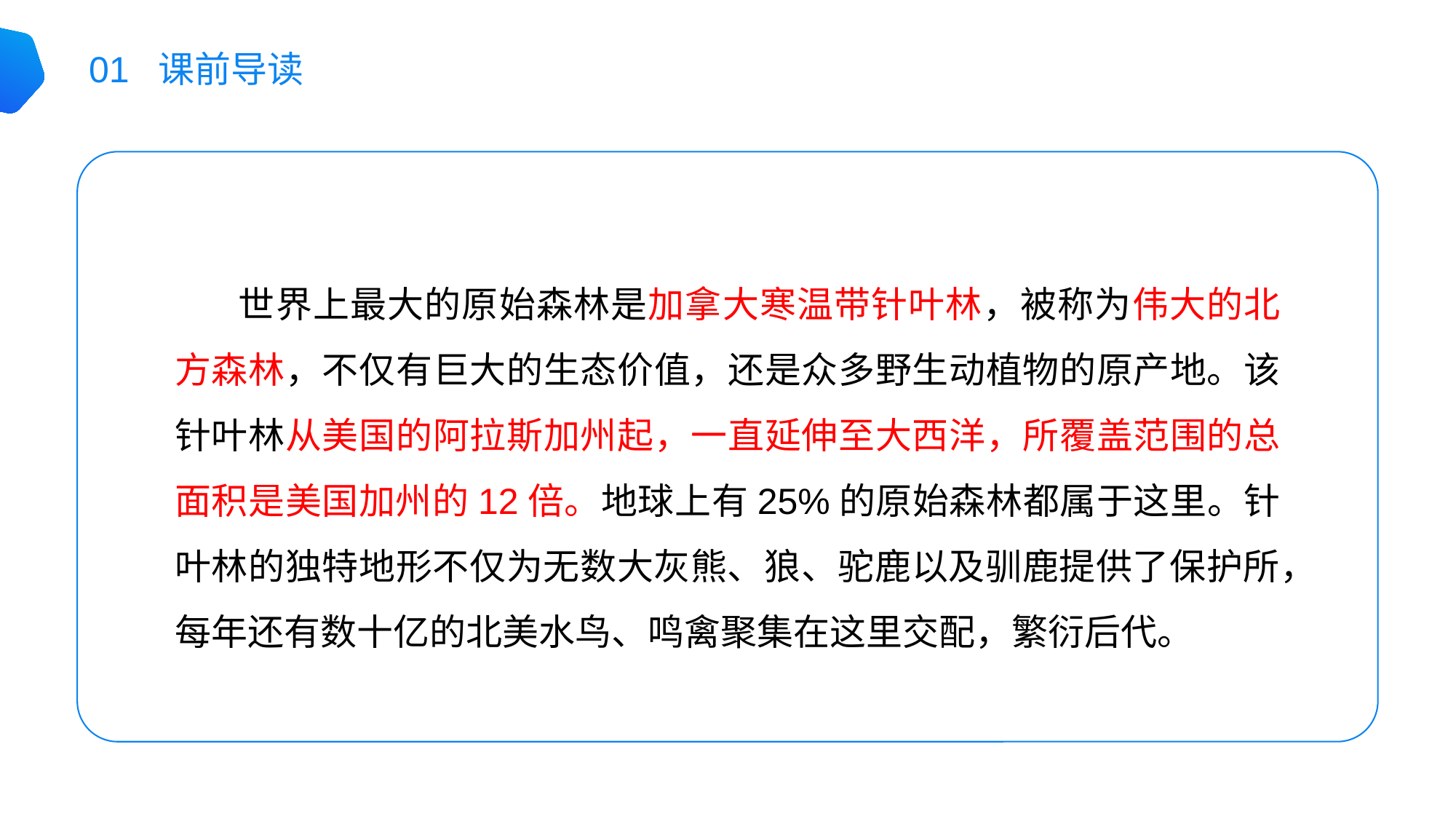

01  课前导读
      世界上最大的原始森林是加拿大寒温带针叶林，被称为伟大的北方森林，不仅有巨大的生态价值，还是众多野生动植物的原产地。该针叶林从美国的阿拉斯加州起，一直延伸至大西洋，所覆盖范围的总面积是美国加州的12倍。地球上有25%的原始森林都属于这里。针叶林的独特地形不仅为无数大灰熊、狼、驼鹿以及驯鹿提供了保护所，每年还有数十亿的北美水鸟、鸣禽聚集在这里交配，繁衍后代。